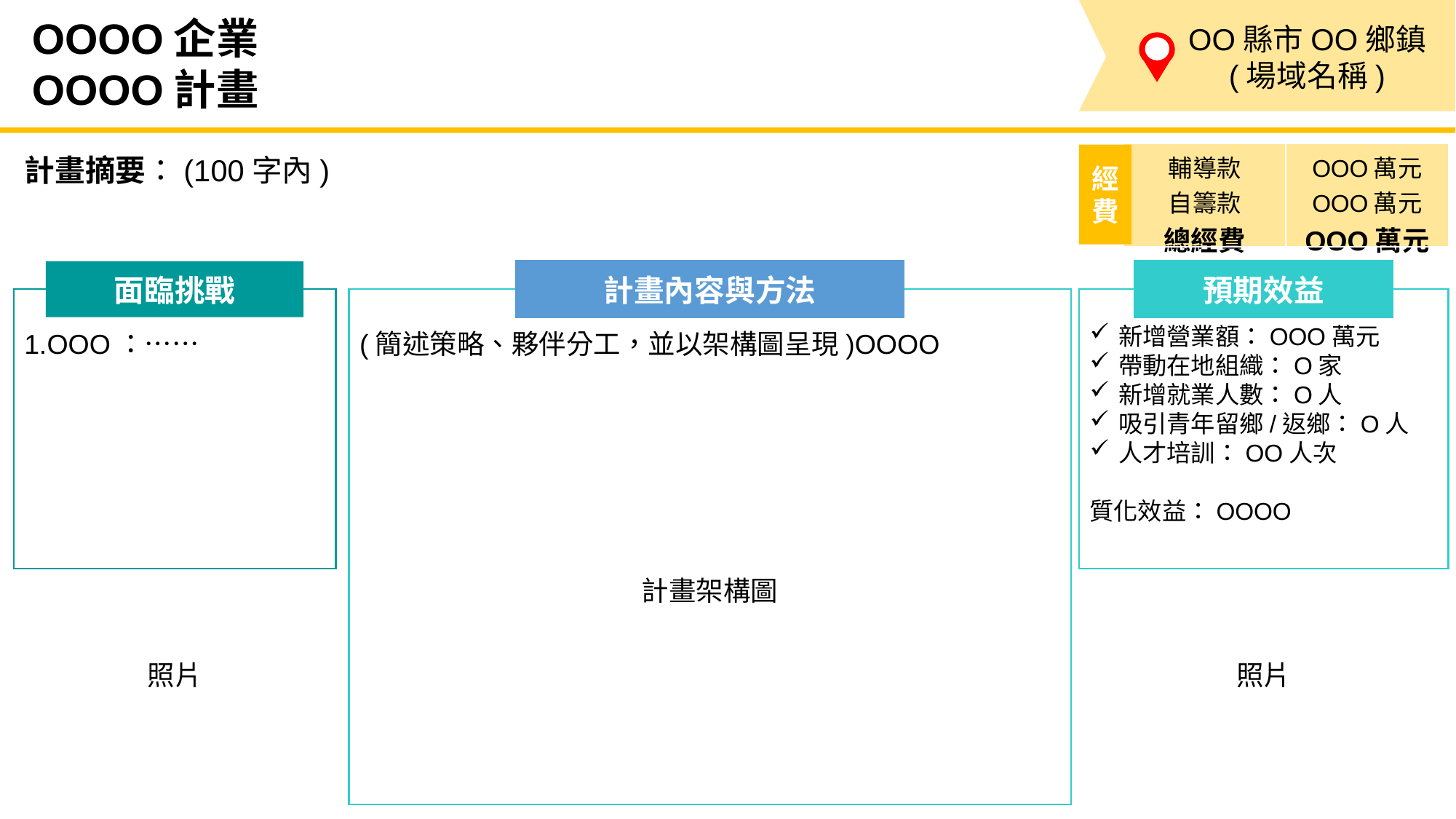

OOOO企業
OOOO計畫
OO縣市OO鄉鎮
(場域名稱)

| 輔導款 自籌款 總經費 | OOO萬元 OOO萬元 OOO萬元 |
| --- | --- |
經費
計畫摘要：(100字內)
面臨挑戰
計畫內容與方法
預期效益

新增營業額：OOO萬元
帶動在地組織：O家
新增就業人數：O人
吸引青年留鄉/返鄉：O人
人才培訓：OO人次

質化效益：OOOO

1.OOO：……

(簡述策略、夥伴分工，並以架構圖呈現)OOOO
計畫架構圖
照片
照片